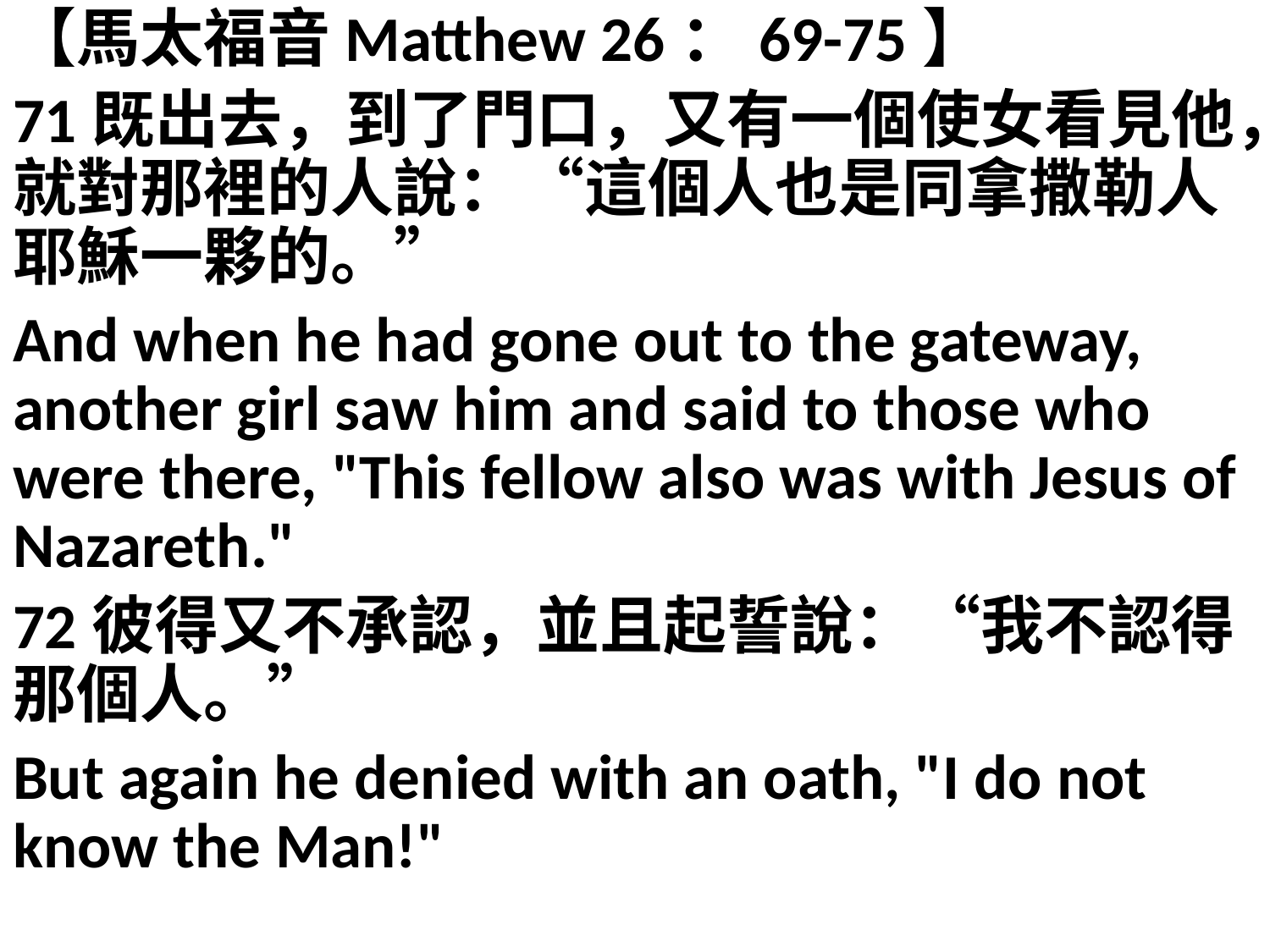

【馬太福音Matthew 26：69-75】
71既出去，到了門口，又有一個使女看見他，就對那裡的人說：“這個人也是同拿撒勒人耶穌一夥的。”
And when he had gone out to the gateway, another girl saw him and said to those who were there, "This fellow also was with Jesus of Nazareth."
72彼得又不承認，並且起誓說：“我不認得那個人。”
But again he denied with an oath, "I do not know the Man!"